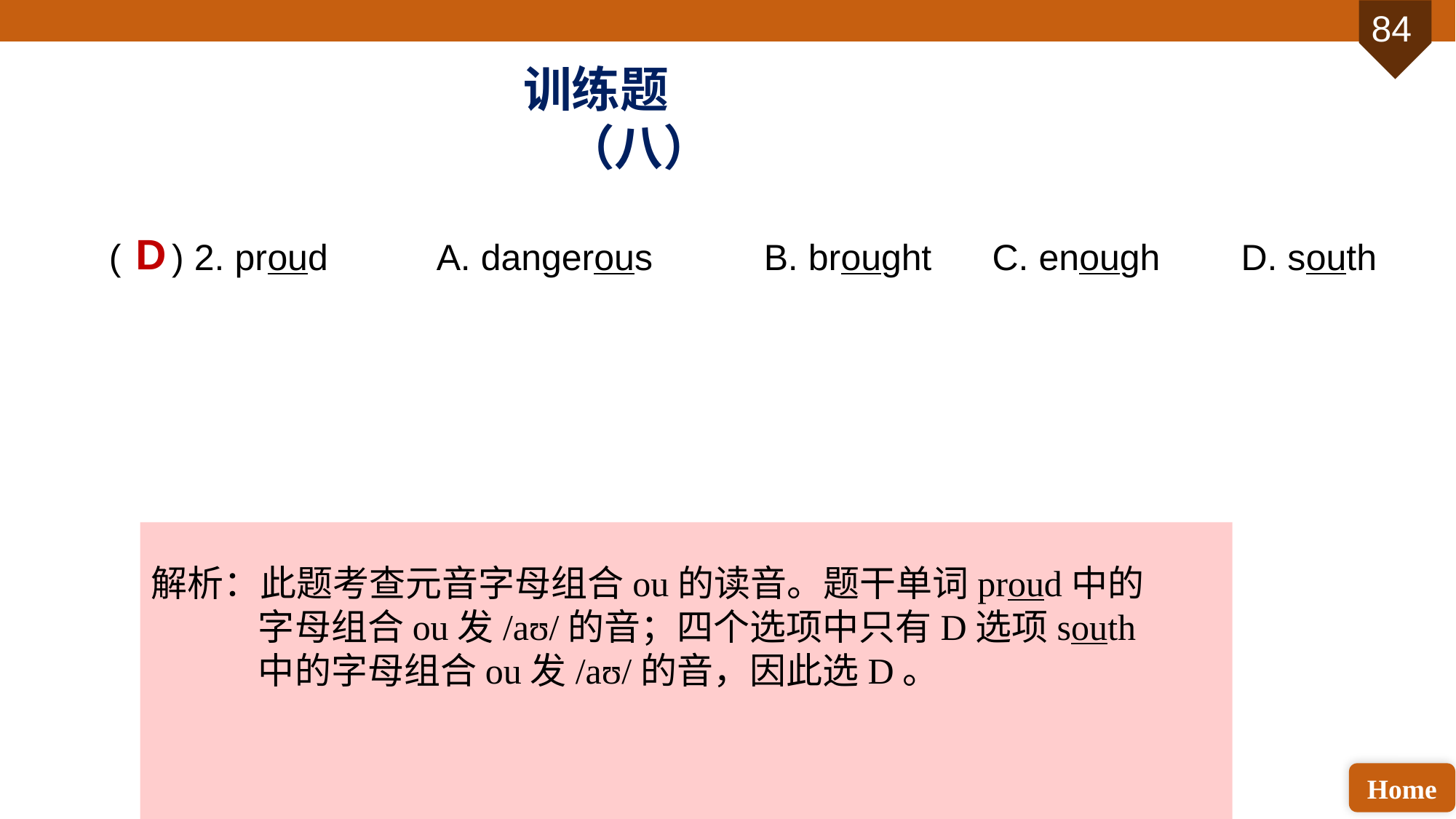

训练题（八）
(     ) 2. proud 	A. dangerous 	B. brought	 C. enough 	    D. south
D

解析：此题考查元音字母组合ou的读音。题干单词proud中的字母组合ou发/aʊ/的音；四个选项中只有D选项south中的字母组合ou发/aʊ/的音，因此选D。